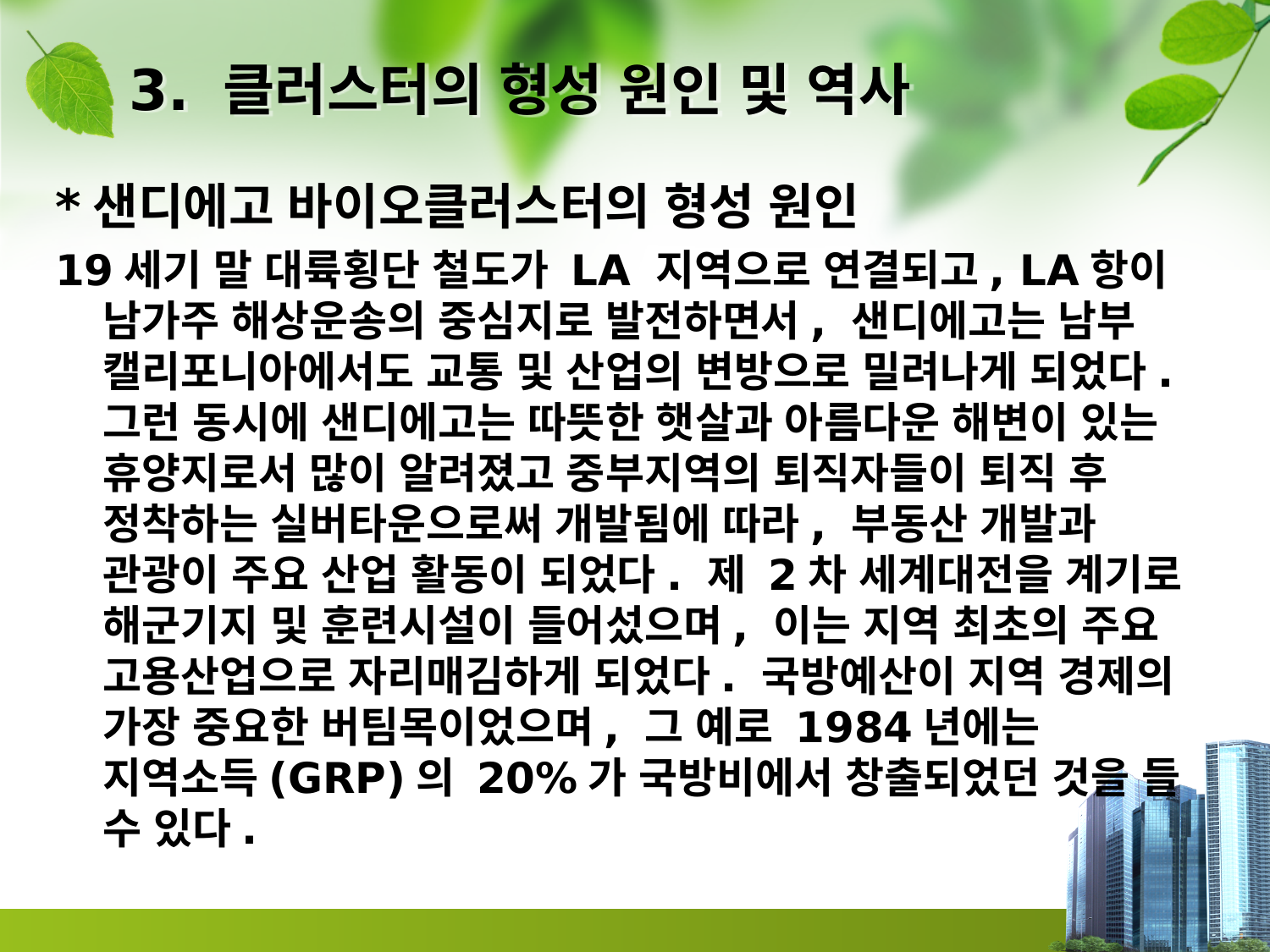

# 3. 클러스터의 형성 원인 및 역사
*샌디에고 바이오클러스터의 형성 원인
19세기 말 대륙횡단 철도가 LA 지역으로 연결되고, LA항이 남가주 해상운송의 중심지로 발전하면서, 샌디에고는 남부 캘리포니아에서도 교통 및 산업의 변방으로 밀려나게 되었다. 그런 동시에 샌디에고는 따뜻한 햇살과 아름다운 해변이 있는 휴양지로서 많이 알려졌고 중부지역의 퇴직자들이 퇴직 후 정착하는 실버타운으로써 개발됨에 따라, 부동산 개발과 관광이 주요 산업 활동이 되었다. 제 2차 세계대전을 계기로 해군기지 및 훈련시설이 들어섰으며, 이는 지역 최초의 주요 고용산업으로 자리매김하게 되었다. 국방예산이 지역 경제의 가장 중요한 버팀목이었으며, 그 예로 1984년에는 지역소득(GRP)의 20%가 국방비에서 창출되었던 것을 들 수 있다.